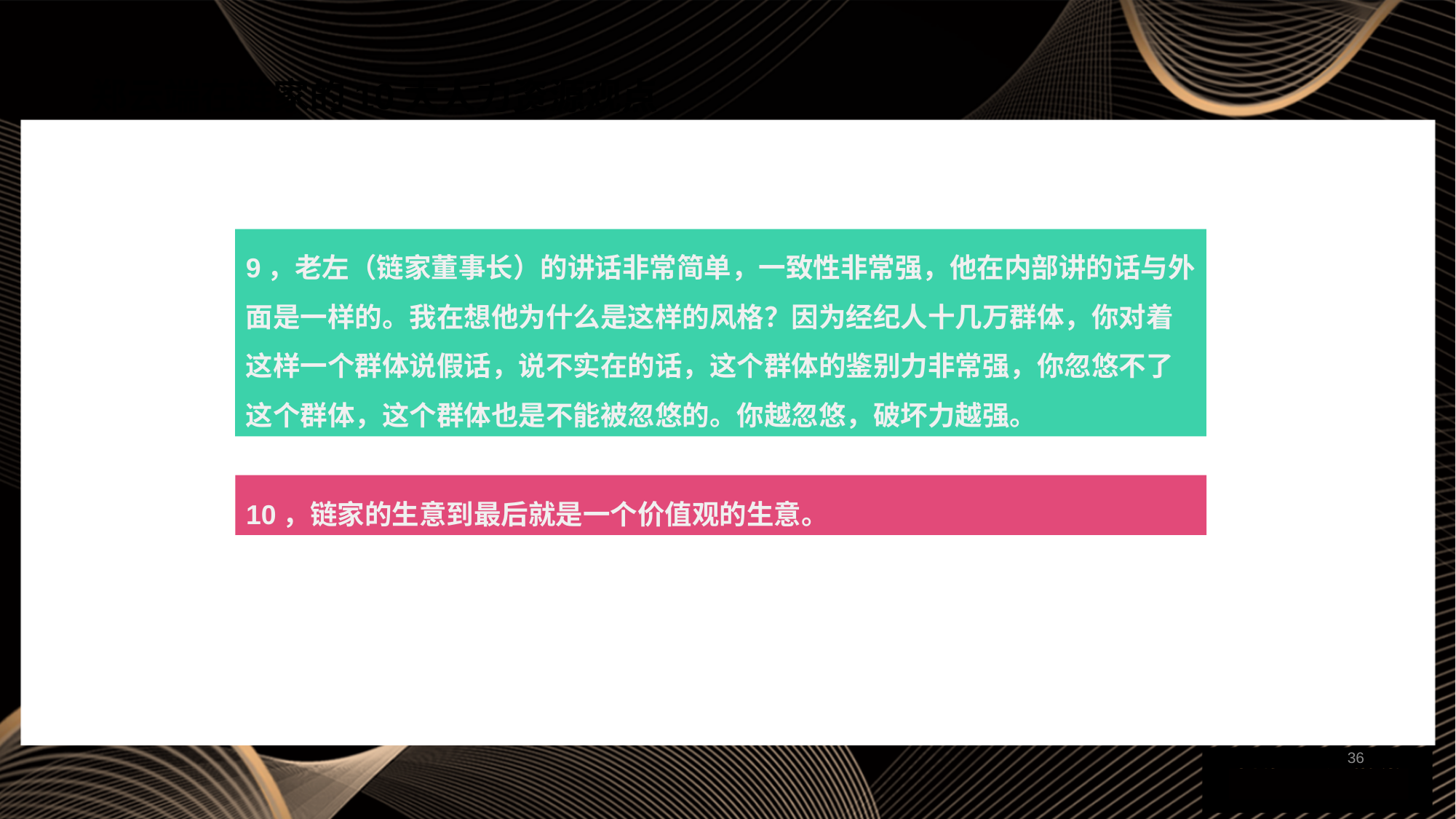

# 郑云端在链家的10大人力资源观点
9，老左（链家董事长）的讲话非常简单，一致性非常强，他在内部讲的话与外面是一样的。我在想他为什么是这样的风格？因为经纪人十几万群体，你对着这样一个群体说假话，说不实在的话，这个群体的鉴别力非常强，你忽悠不了这个群体，这个群体也是不能被忽悠的。你越忽悠，破坏力越强。
10，链家的生意到最后就是一个价值观的生意。
36